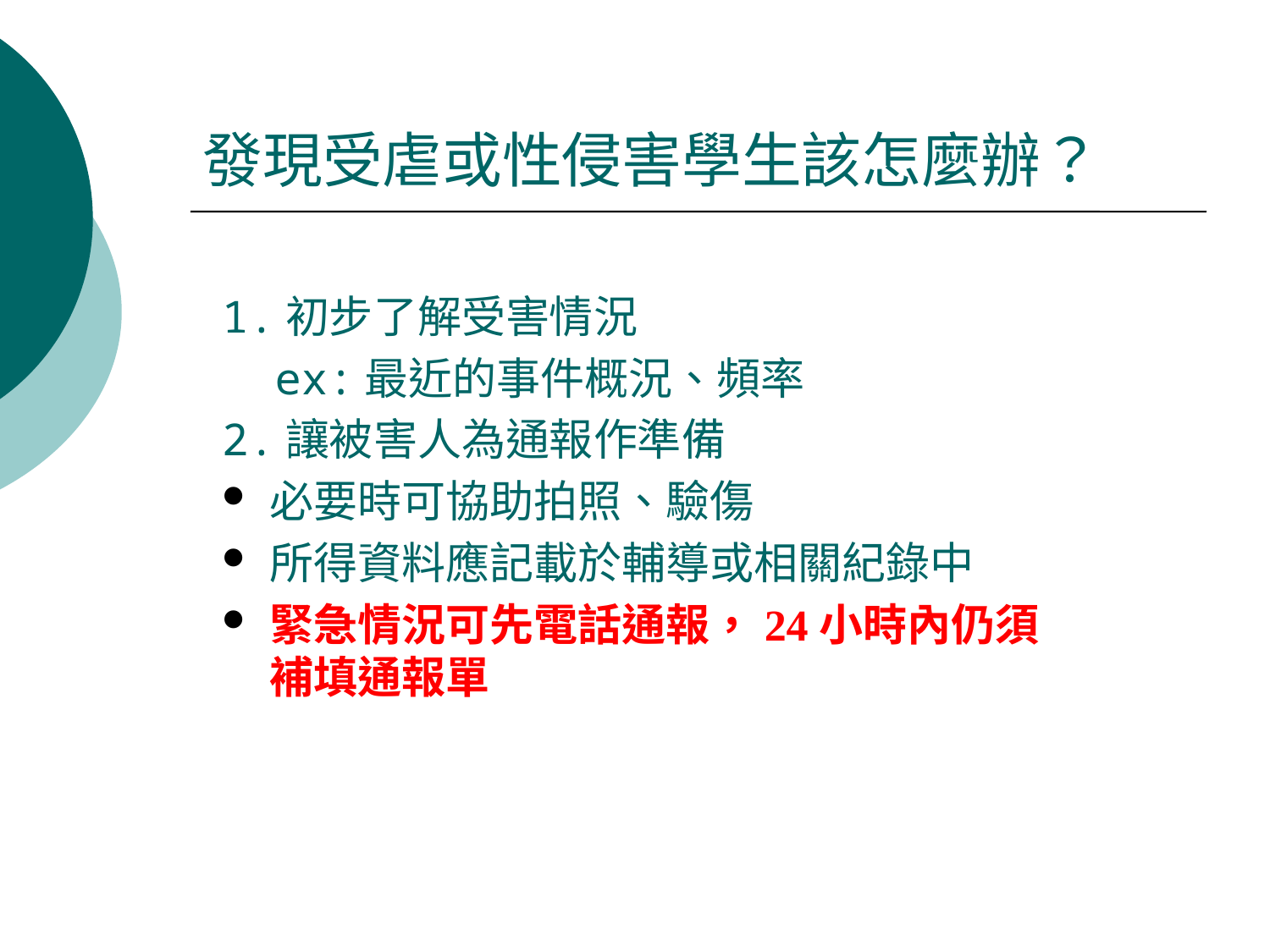

# 發現受虐或性侵害學生該怎麼辦？
1.初步了解受害情況
  ex:最近的事件概況、頻率
2.讓被害人為通報作準備
必要時可協助拍照、驗傷
所得資料應記載於輔導或相關紀錄中
緊急情況可先電話通報，24小時內仍須補填通報單